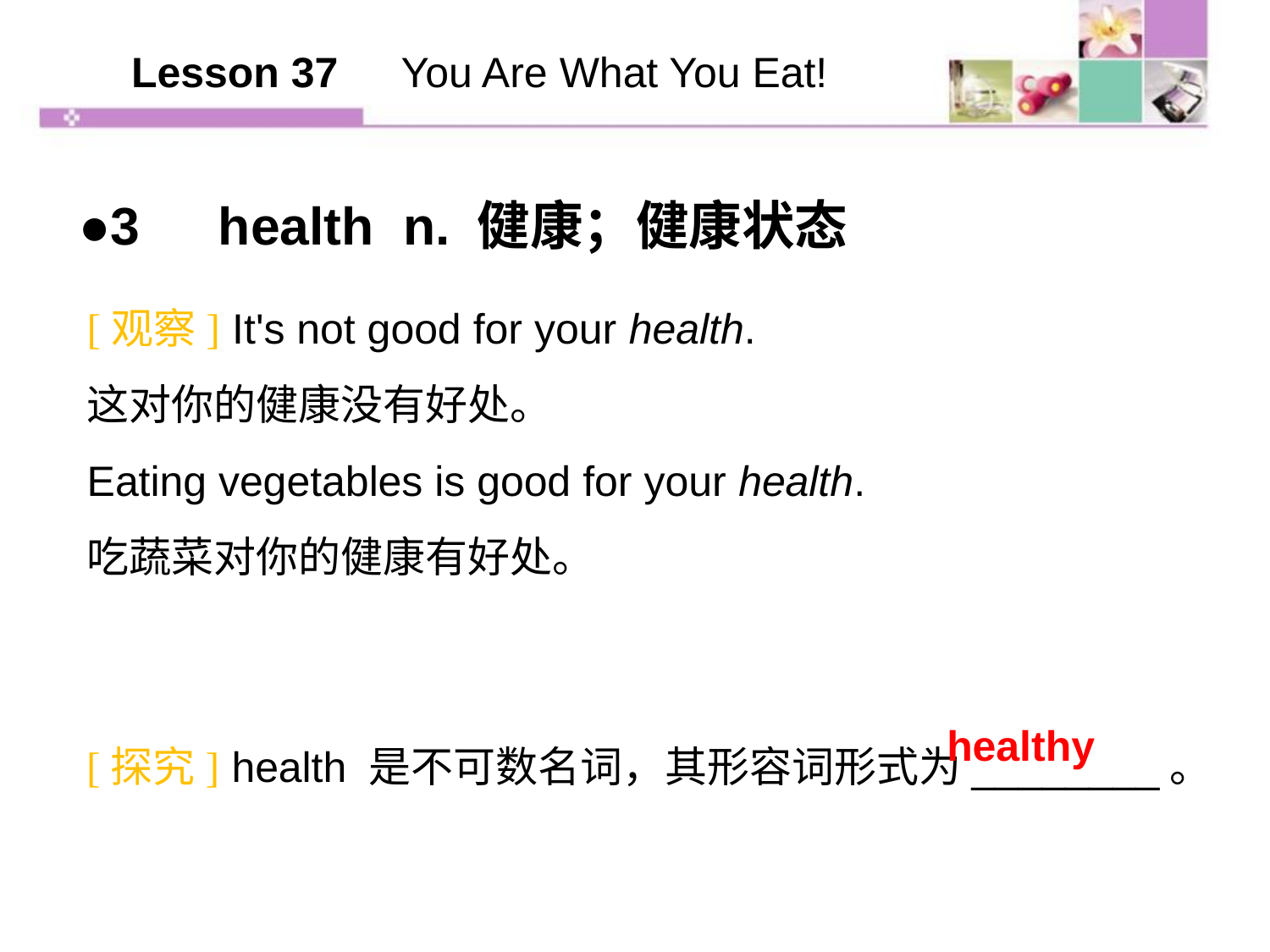

Lesson 37　You Are What You Eat!
●3　health  n. 健康；健康状态
[观察] It's not good for your health.
这对你的健康没有好处。
Eating vegetables is good for your health.
吃蔬菜对你的健康有好处。

[探究] health 是不可数名词，其形容词形式为________。
healthy